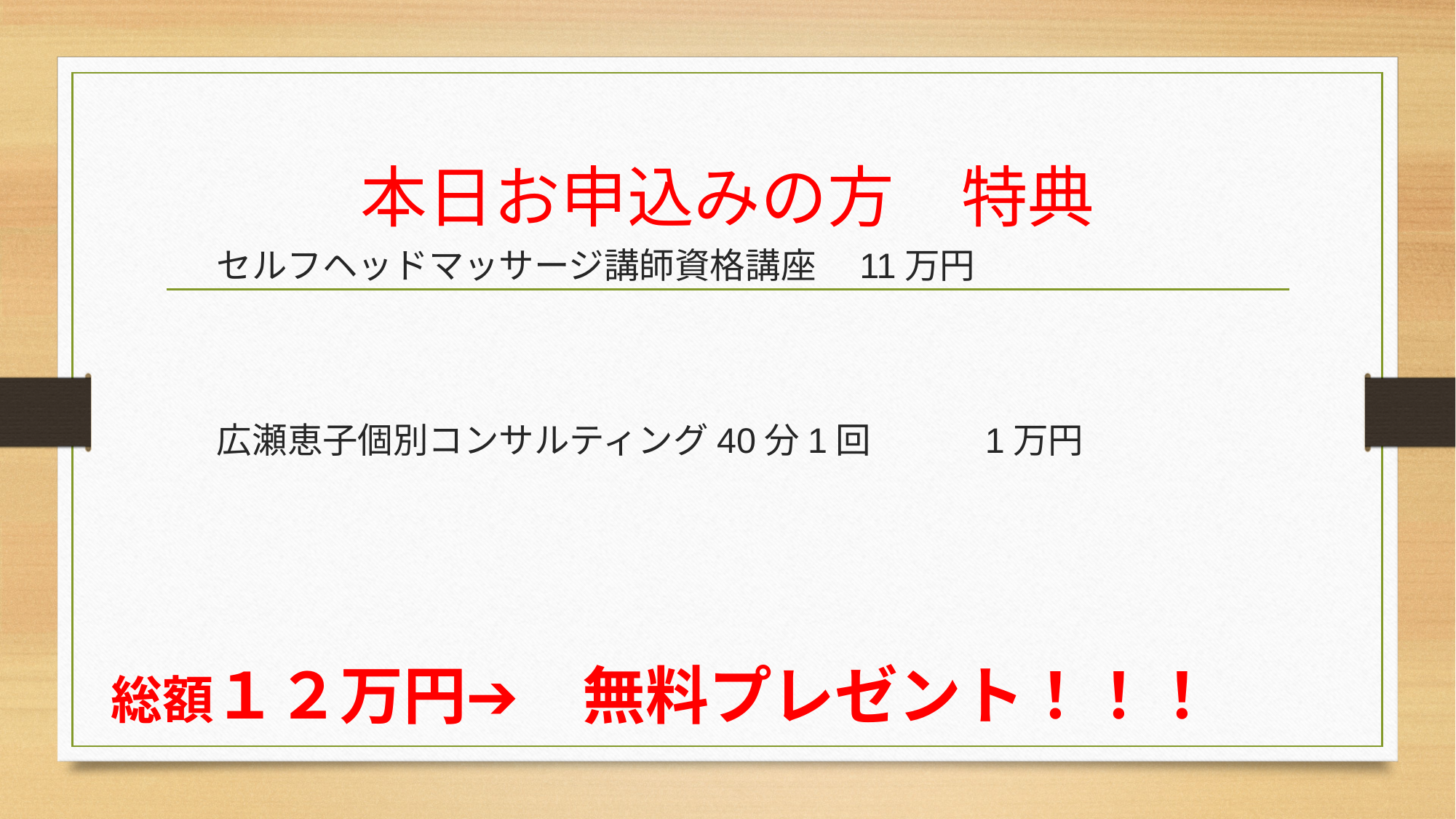

# 本日お申込みの方　特典

　　　セルフヘッドマッサージ講師資格講座　11万円

　　　広瀬恵子個別コンサルティング40分1回　　　1万円

総額１２万円➔　無料プレゼント！！！